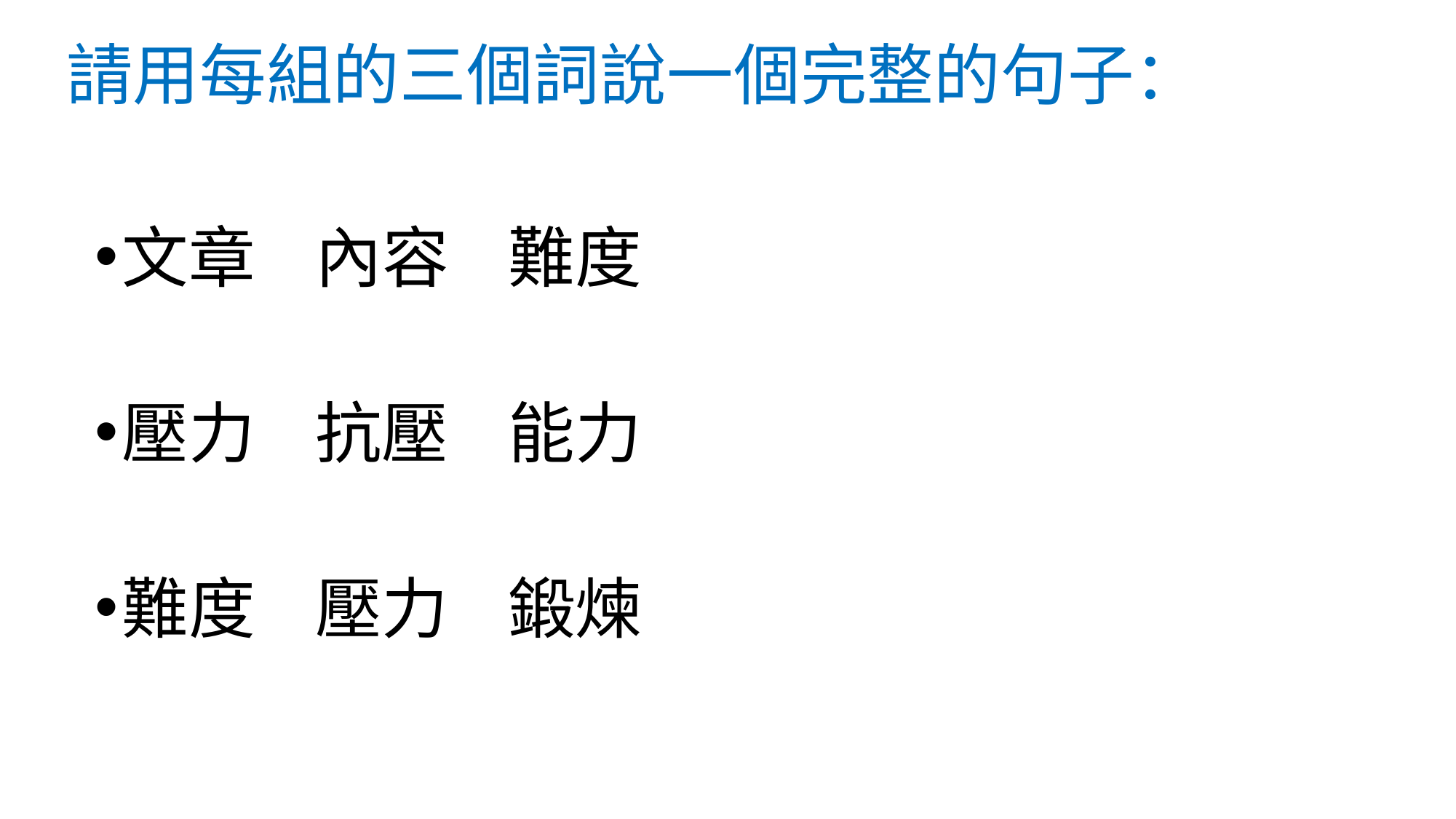

# 請用每組的三個詞說一個完整的句子：
文章    內容    難度
壓力    抗壓    能力
難度    壓力    鍛煉